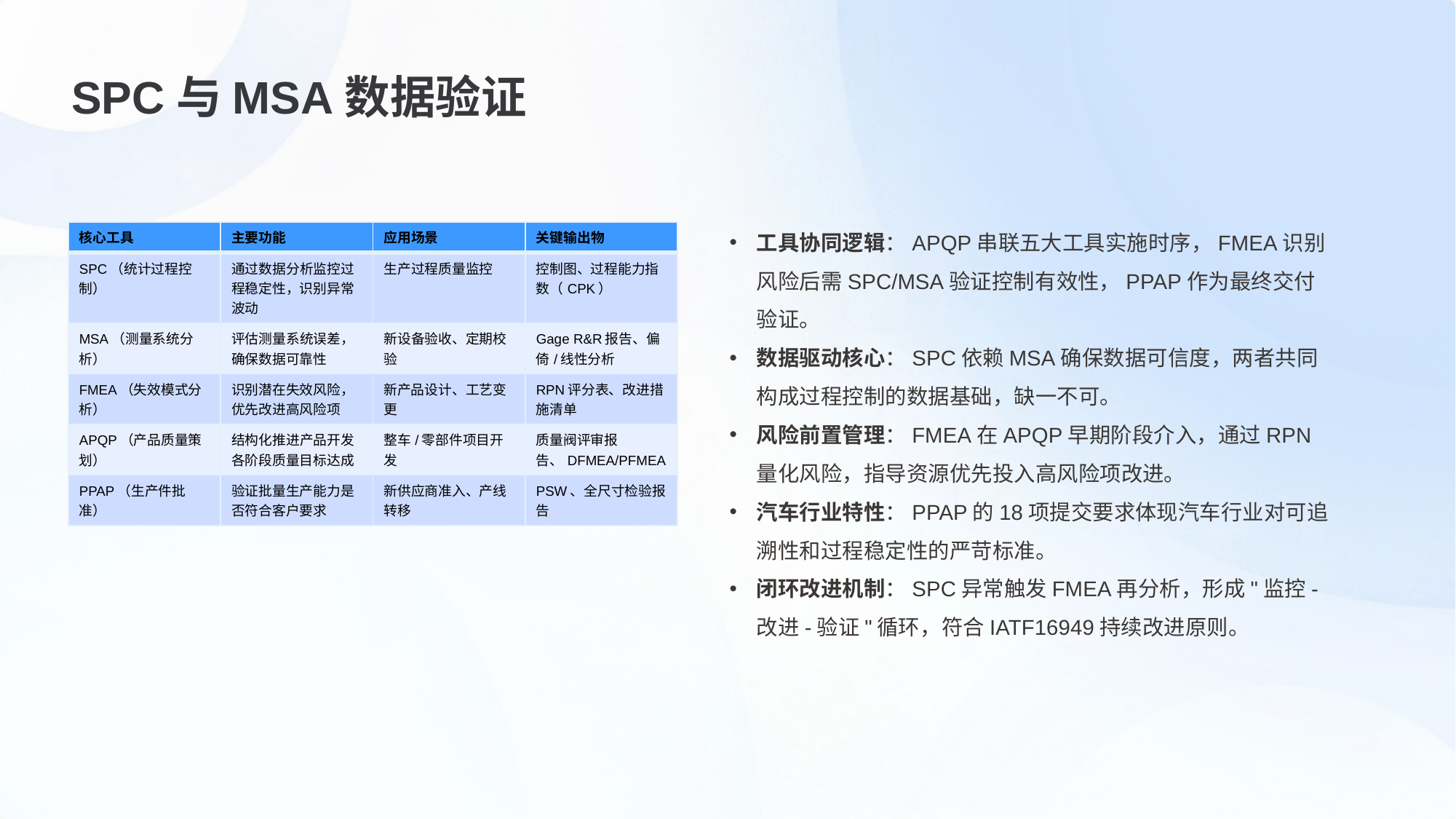

SPC与MSA数据验证
工具协同逻辑：APQP串联五大工具实施时序，FMEA识别风险后需SPC/MSA验证控制有效性，PPAP作为最终交付验证。
数据驱动核心：SPC依赖MSA确保数据可信度，两者共同构成过程控制的数据基础，缺一不可。
风险前置管理：FMEA在APQP早期阶段介入，通过RPN量化风险，指导资源优先投入高风险项改进。
汽车行业特性：PPAP的18项提交要求体现汽车行业对可追溯性和过程稳定性的严苛标准。
闭环改进机制：SPC异常触发FMEA再分析，形成"监控-改进-验证"循环，符合IATF16949持续改进原则。
| 核心工具 | 主要功能 | 应用场景 | 关键输出物 |
| --- | --- | --- | --- |
| SPC（统计过程控制） | 通过数据分析监控过程稳定性，识别异常波动 | 生产过程质量监控 | 控制图、过程能力指数（CPK） |
| MSA（测量系统分析） | 评估测量系统误差，确保数据可靠性 | 新设备验收、定期校验 | Gage R&R报告、偏倚/线性分析 |
| FMEA（失效模式分析） | 识别潜在失效风险，优先改进高风险项 | 新产品设计、工艺变更 | RPN评分表、改进措施清单 |
| APQP（产品质量策划） | 结构化推进产品开发各阶段质量目标达成 | 整车/零部件项目开发 | 质量阀评审报告、DFMEA/PFMEA |
| PPAP（生产件批准） | 验证批量生产能力是否符合客户要求 | 新供应商准入、产线转移 | PSW、全尺寸检验报告 |